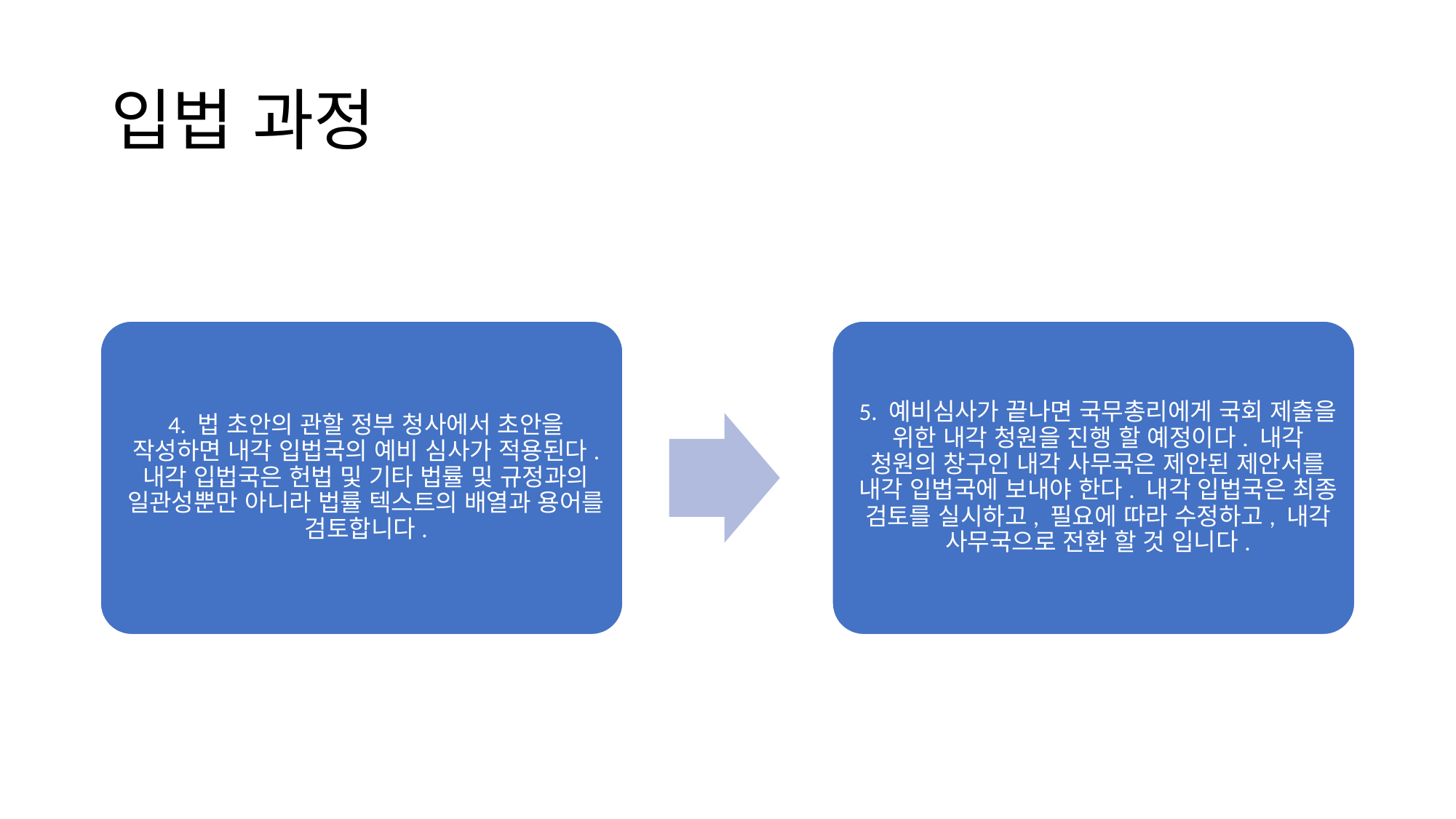

# 입법 과정
4. 법 초안의 관할 정부 청사에서 초안을 작성하면 내각 입법국의 예비 심사가 적용된다. 내각 입법국은 헌법 및 기타 법률 및 규정과의 일관성뿐만 아니라 법률 텍스트의 배열과 용어를 검토합니다.

5. 예비심사가 끝나면 국무총리에게 국회 제출을 위한 내각 청원을 진행 할 예정이다. 내각 청원의 창구인 내각 사무국은 제안된 제안서를 내각 입법국에 보내야 한다. 내각 입법국은 최종 검토를 실시하고, 필요에 따라 수정하고, 내각 사무국으로 전환 할 것 입니다.